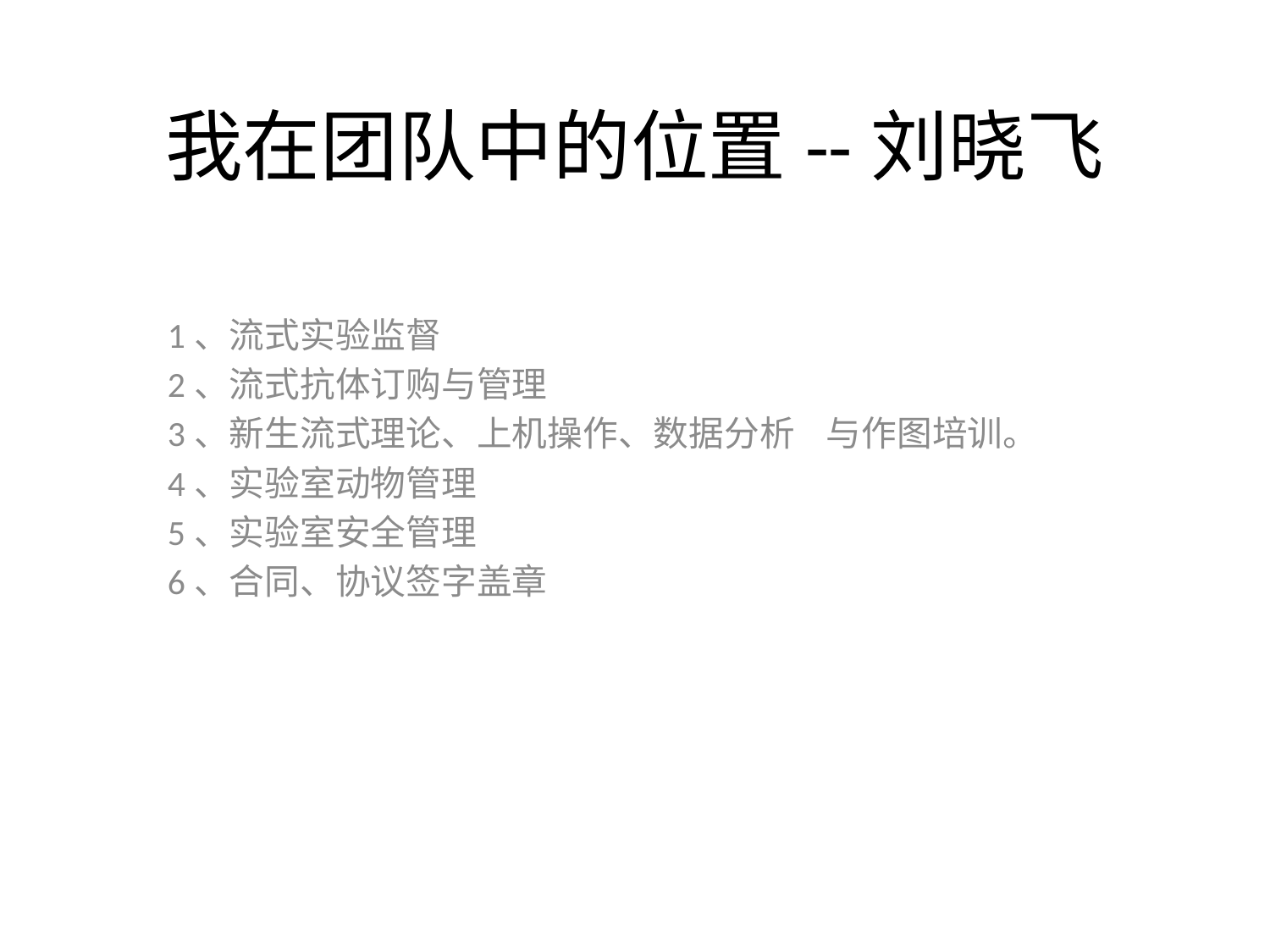

# 我在团队中的位置--刘晓飞
1、流式实验监督
2、流式抗体订购与管理
3、新生流式理论、上机操作、数据分析    与作图培训。
4、实验室动物管理
5、实验室安全管理
6、合同、协议签字盖章